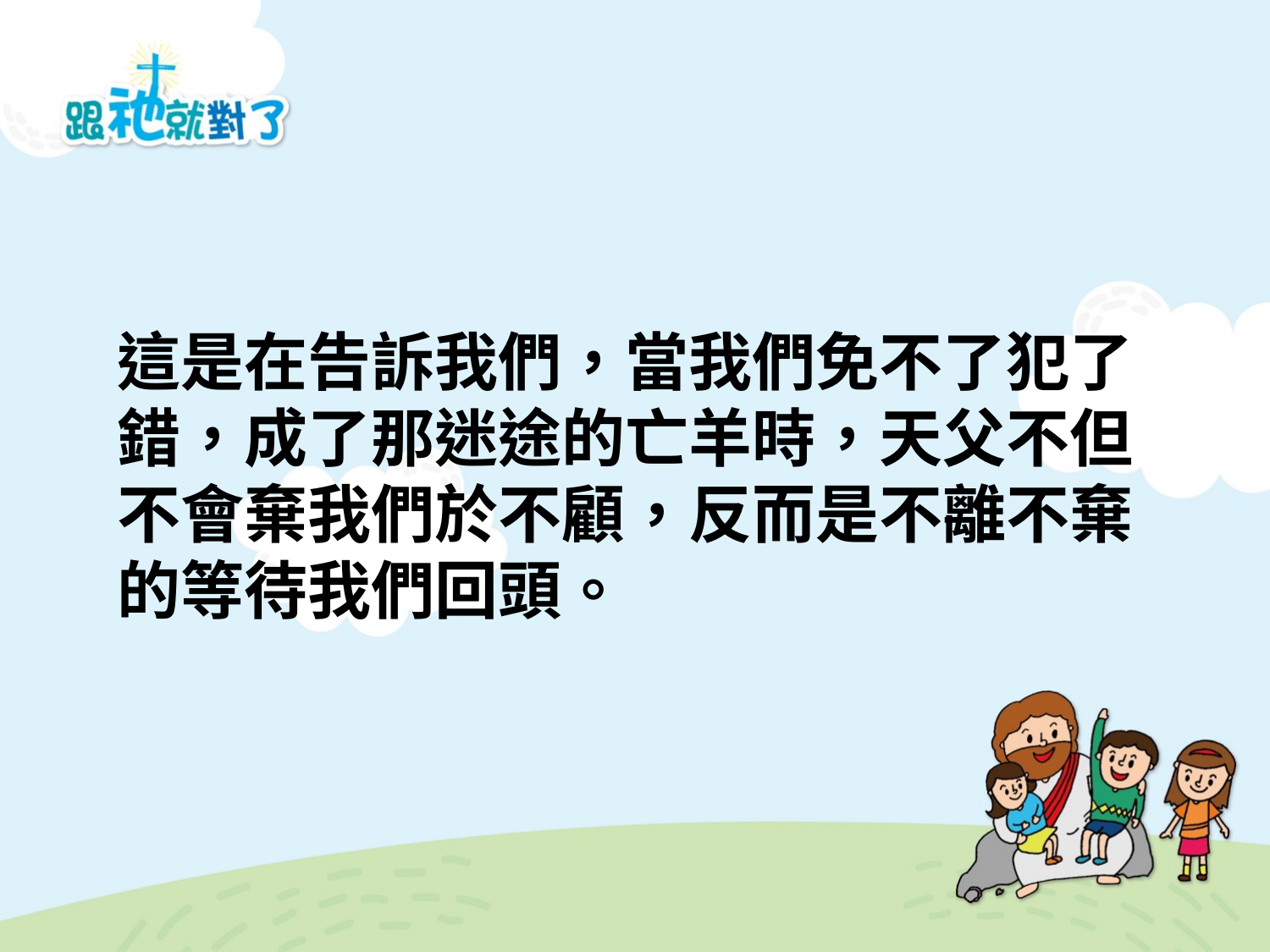

這是在告訴我們，當我們免不了犯了錯，成了那迷途的亡羊時，天父不但不會棄我們於不顧，反而是不離不棄的等待我們回頭。